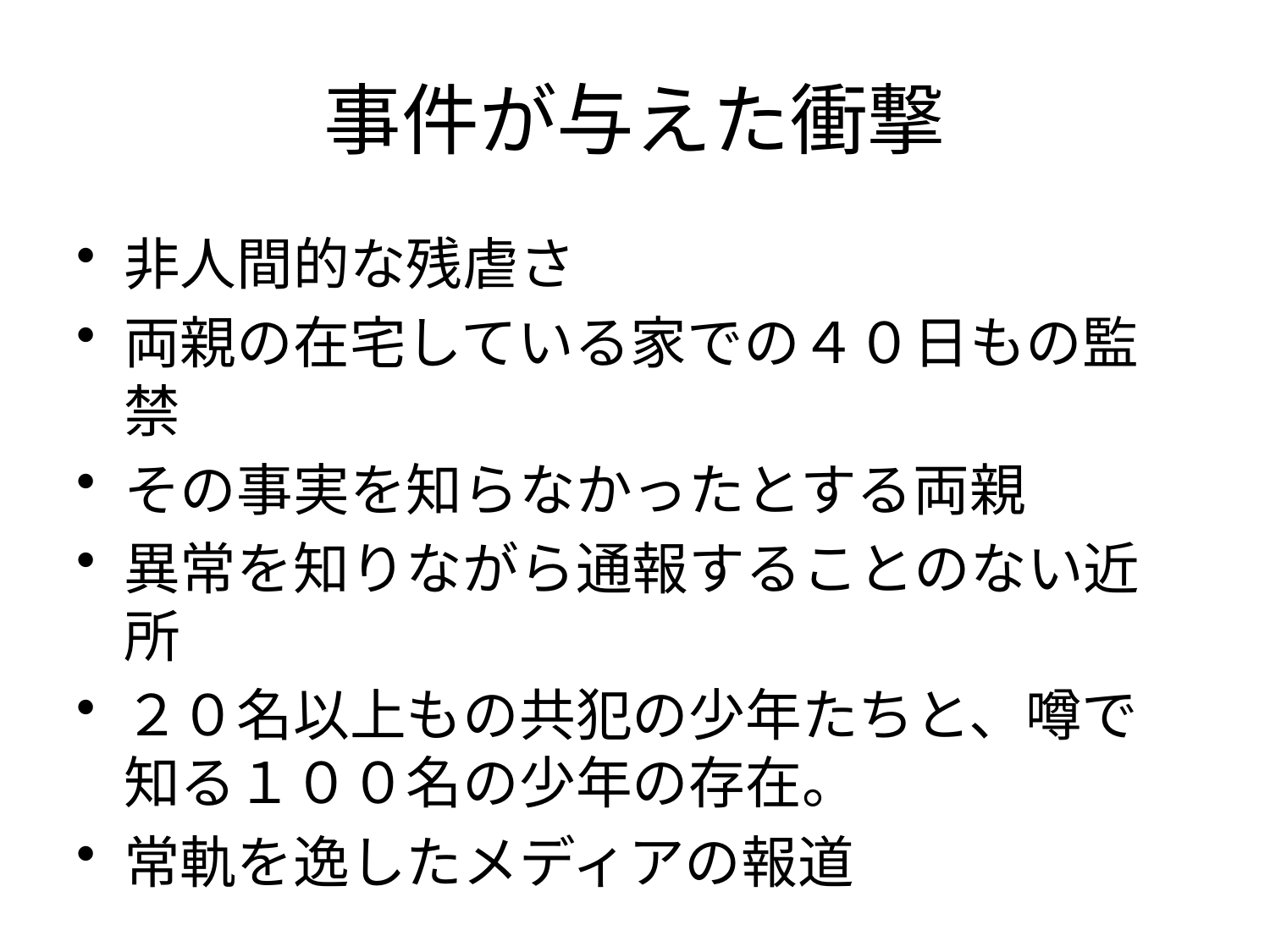

# 事件が与えた衝撃
非人間的な残虐さ
両親の在宅している家での４０日もの監禁
その事実を知らなかったとする両親
異常を知りながら通報することのない近所
２０名以上もの共犯の少年たちと、噂で知る１００名の少年の存在。
常軌を逸したメディアの報道